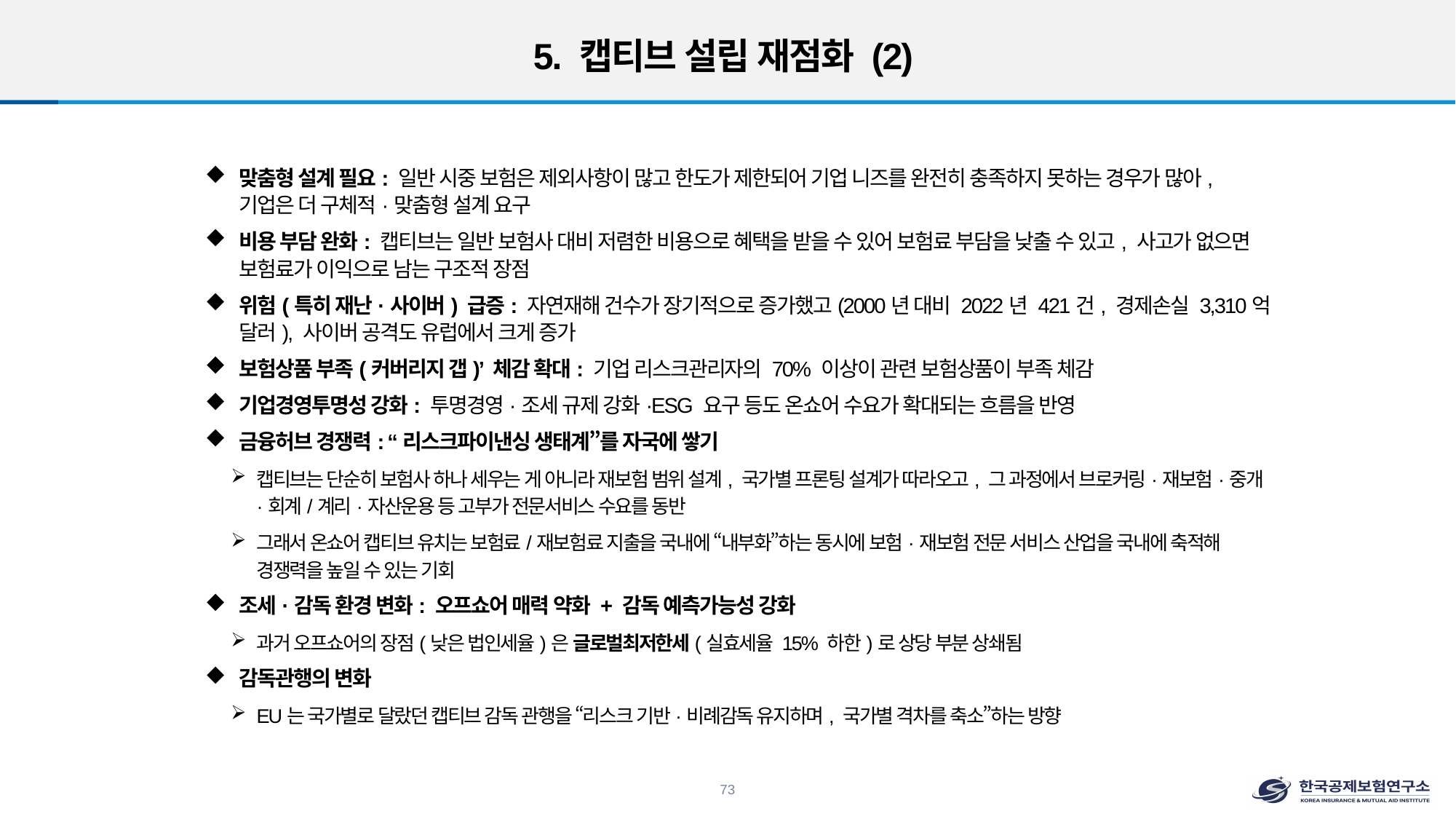

# 5. 캡티브 설립 재점화 (2)
맞춤형 설계 필요: 일반 시중 보험은 제외사항이 많고 한도가 제한되어 기업 니즈를 완전히 충족하지 못하는 경우가 많아, 기업은 더 구체적·맞춤형 설계 요구
비용 부담 완화: 캡티브는 일반 보험사 대비 저렴한 비용으로 혜택을 받을 수 있어 보험료 부담을 낮출 수 있고, 사고가 없으면 보험료가 이익으로 남는 구조적 장점
위험(특히 재난·사이버) 급증: 자연재해 건수가 장기적으로 증가했고(2000년 대비 2022년 421건, 경제손실 3,310억 달러), 사이버 공격도 유럽에서 크게 증가
보험상품 부족(커버리지 갭)’ 체감 확대: 기업 리스크관리자의 70% 이상이 관련 보험상품이 부족 체감
기업경영투명성 강화: 투명경영·조세 규제 강화·ESG 요구 등도 온쇼어 수요가 확대되는 흐름을 반영
금융허브 경쟁력: “리스크파이낸싱 생태계”를 자국에 쌓기
캡티브는 단순히 보험사 하나 세우는 게 아니라 재보험 범위 설계, 국가별 프론팅 설계가 따라오고, 그 과정에서 브로커링·재보험·중개·회계/계리·자산운용 등 고부가 전문서비스 수요를 동반
그래서 온쇼어 캡티브 유치는 보험료/재보험료 지출을 국내에 “내부화”하는 동시에 보험·재보험 전문 서비스 산업을 국내에 축적해 경쟁력을 높일 수 있는 기회
조세·감독 환경 변화: 오프쇼어 매력 약화 + 감독 예측가능성 강화
과거 오프쇼어의 장점(낮은 법인세율)은 글로벌최저한세(실효세율 15% 하한)로 상당 부분 상쇄됨
감독관행의 변화
EU는 국가별로 달랐던 캡티브 감독 관행을 “리스크 기반·비례감독 유지하며, 국가별 격차를 축소”하는 방향
73